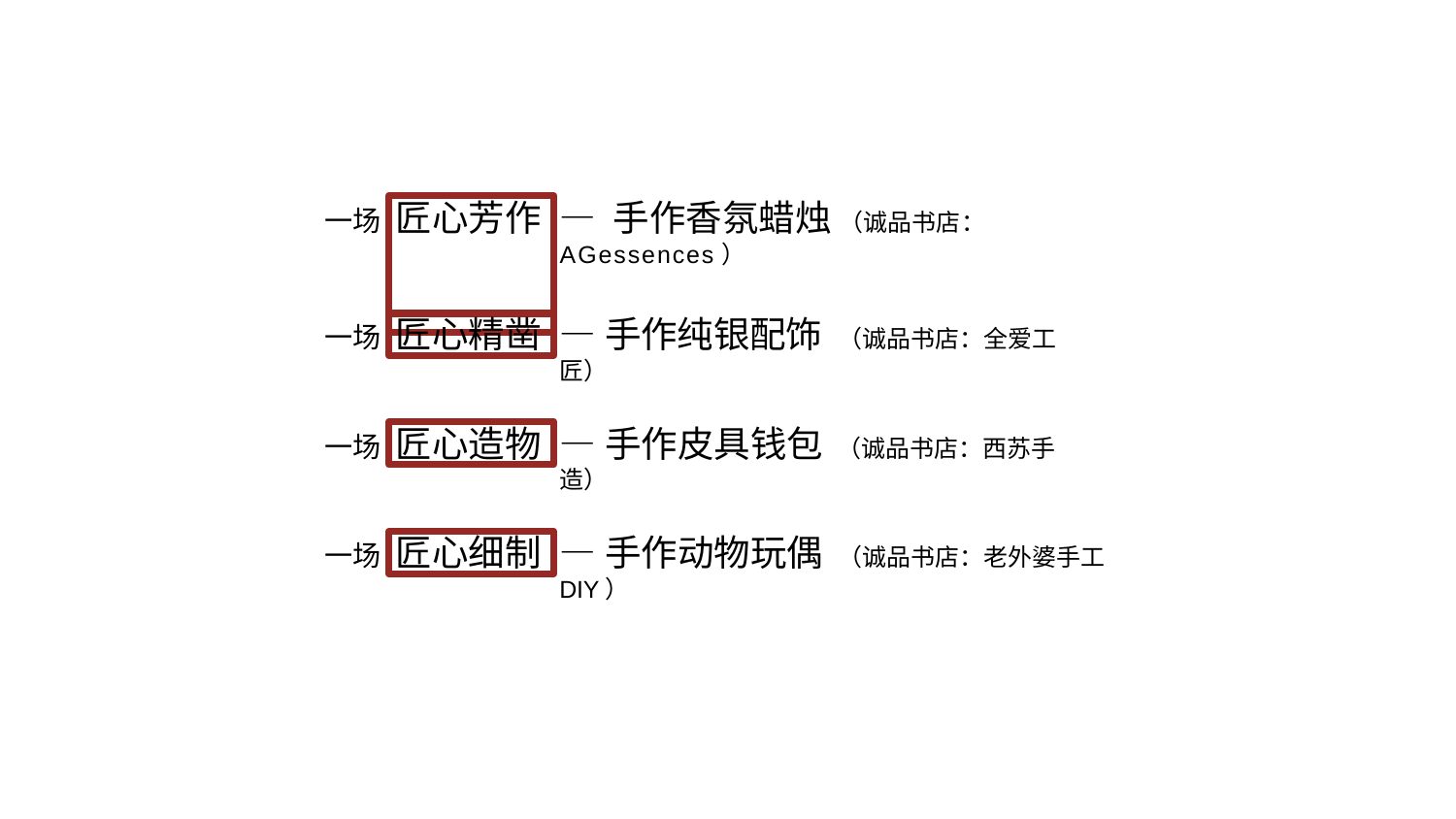

— 手作香氛蜡烛 （诚品书店：AGessences）
# 匠心芳作
一场
—手作纯银配饰 （诚品书店：全爱工匠）
匠心精凿
一场
—手作皮具钱包 （诚品书店：西苏手造）
匠心造物
一场
—手作动物玩偶 （诚品书店：老外婆手工DIY）
匠心细制
一场